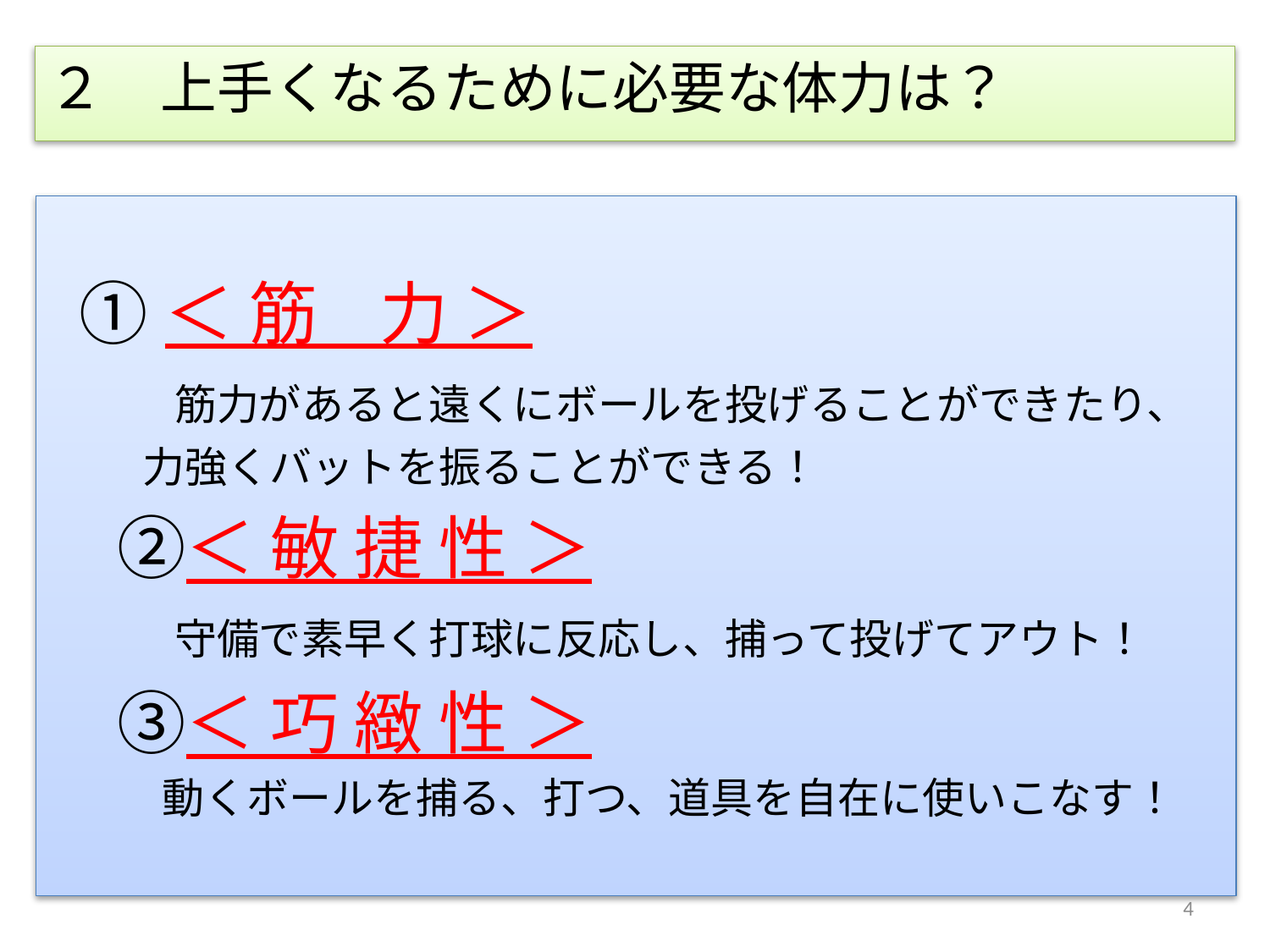

２　上手くなるために必要な体力は？
  ①＜ 筋    力 ＞
　　 筋力があると遠くにボールを投げることができたり、
　 　力強くバットを振ることができる！
　②＜ 敏 捷 性 ＞
　　 守備で素早く打球に反応し、捕って投げてアウト！
　③＜ 巧 緻 性 ＞
　　   動くボールを捕る、打つ、道具を自在に使いこなす！
4